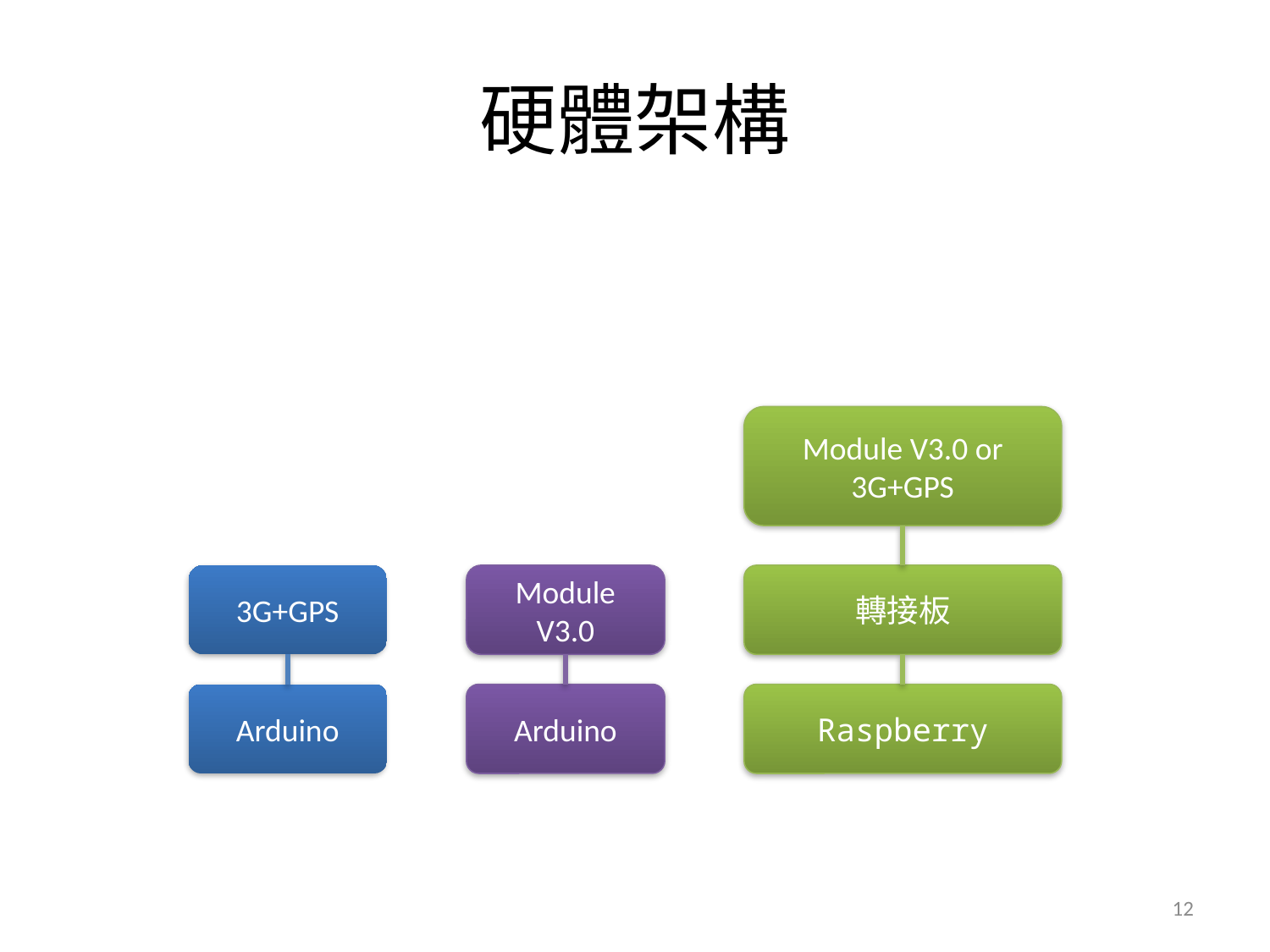

# 硬體架構
Module V3.0 or 3G+GPS
3G+GPS
Module V3.0
轉接板
Arduino
Arduino
Raspberry
12